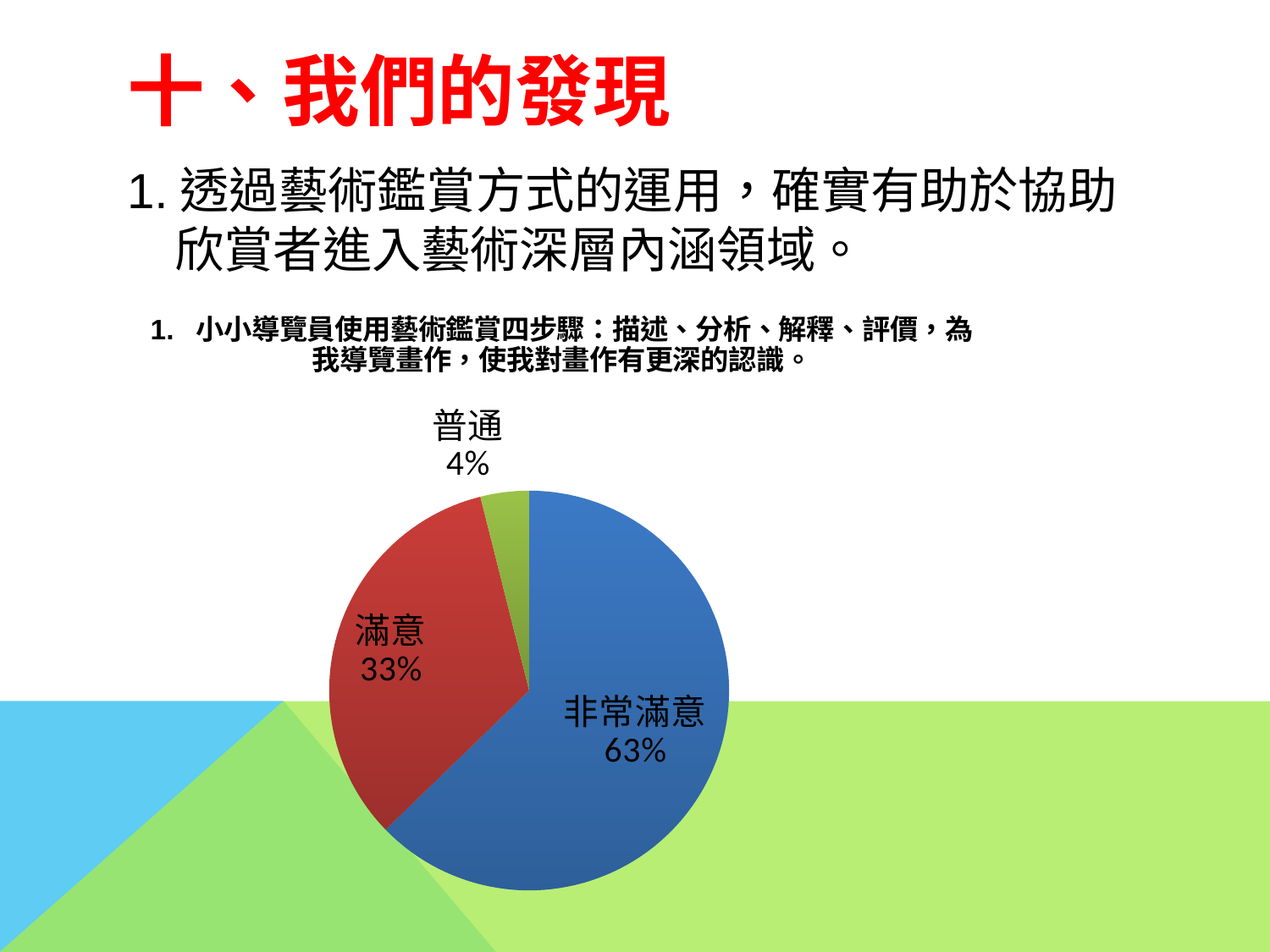

# 十、我們的發現
1.透過藝術鑑賞方式的運用，確實有助於協助欣賞者進入藝術深層內涵領域。

[unsupported chart]